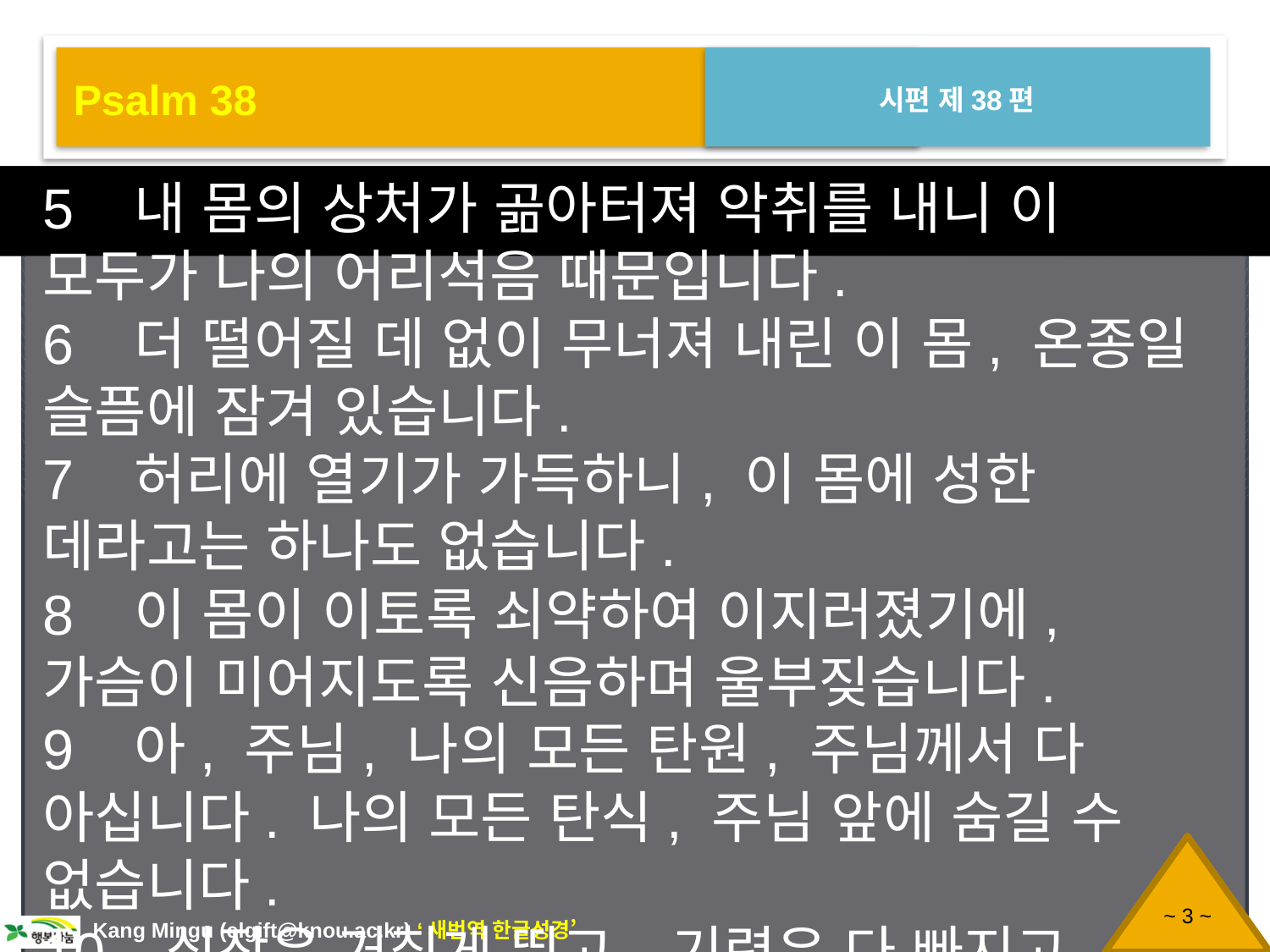

Psalm 38
시편 제38편
5   내 몸의 상처가 곪아터져 악취를 내니 이 모두가 나의 어리석음 때문입니다.
6   더 떨어질 데 없이 무너져 내린 이 몸, 온종일 슬픔에 잠겨 있습니다.
7   허리에 열기가 가득하니, 이 몸에 성한 데라고는 하나도 없습니다.
8   이 몸이 이토록 쇠약하여 이지러졌기에, 가슴이 미어지도록 신음하며 울부짖습니다.
9   아, 주님, 나의 모든 탄원, 주님께서 다 아십니다. 나의 모든 탄식, 주님 앞에 숨길 수 없습니다.
10   심장은 거칠게 뛰고, 기력은 다 빠지고,